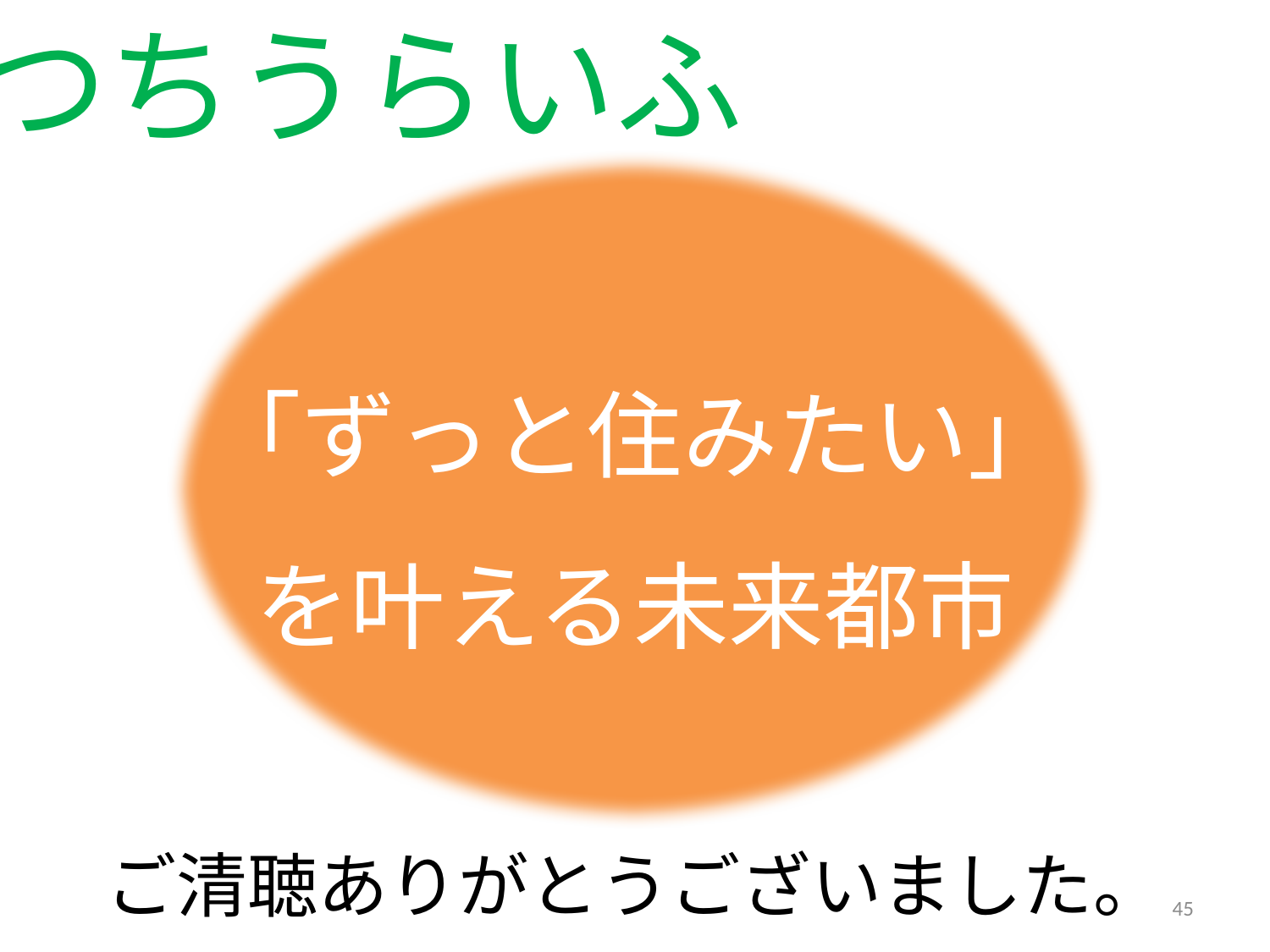

つちうらいふ
「ずっと住みたい」
を叶える未来都市
ご清聴ありがとうございました。
45